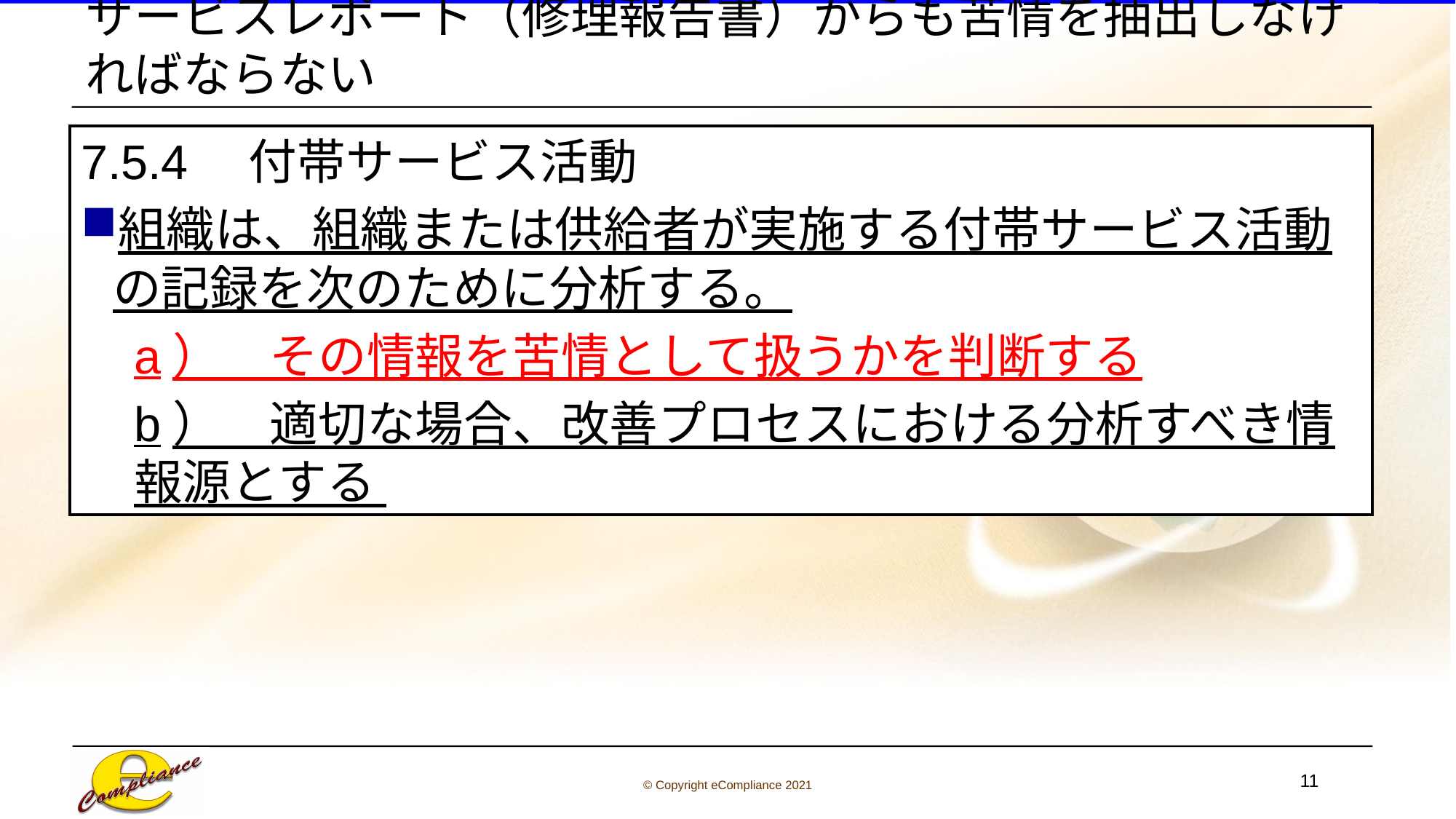

# サービスレポート（修理報告書）からも苦情を抽出しなければならない
7.5.4　付帯サービス活動
組織は、組織または供給者が実施する付帯サービス活動の記録を次のために分析する。
a）　その情報を苦情として扱うかを判断する
b）　適切な場合、改善プロセスにおける分析すべき情報源とする